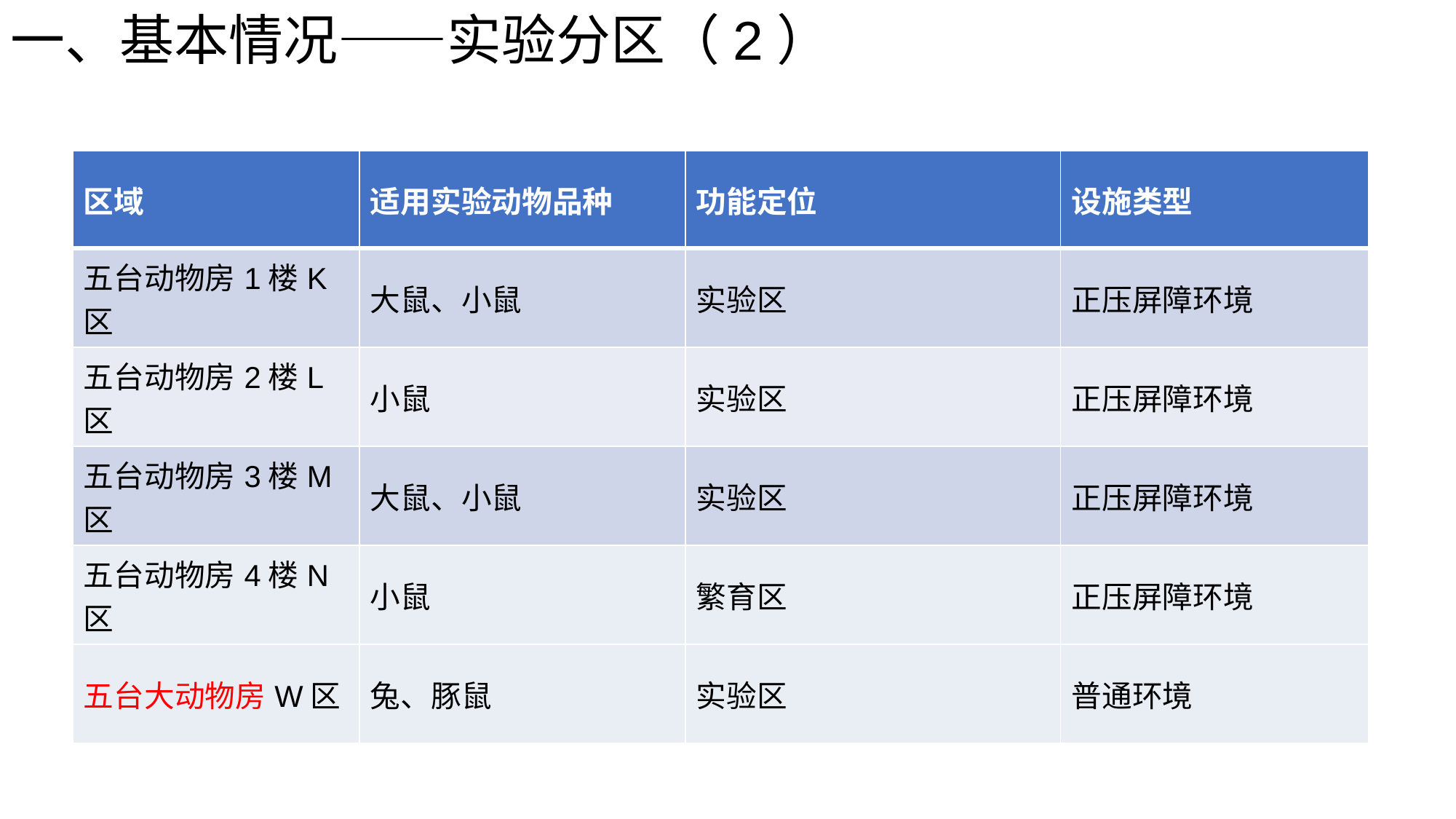

一、基本情况——实验分区（2）
| 区域 | 适用实验动物品种 | 功能定位 | 设施类型 |
| --- | --- | --- | --- |
| 五台动物房1楼K区 | 大鼠、小鼠 | 实验区 | 正压屏障环境 |
| 五台动物房2楼L区 | 小鼠 | 实验区 | 正压屏障环境 |
| 五台动物房3楼M区 | 大鼠、小鼠 | 实验区 | 正压屏障环境 |
| 五台动物房4楼N区 | 小鼠 | 繁育区 | 正压屏障环境 |
| 五台大动物房W区 | 兔、豚鼠 | 实验区 | 普通环境 |